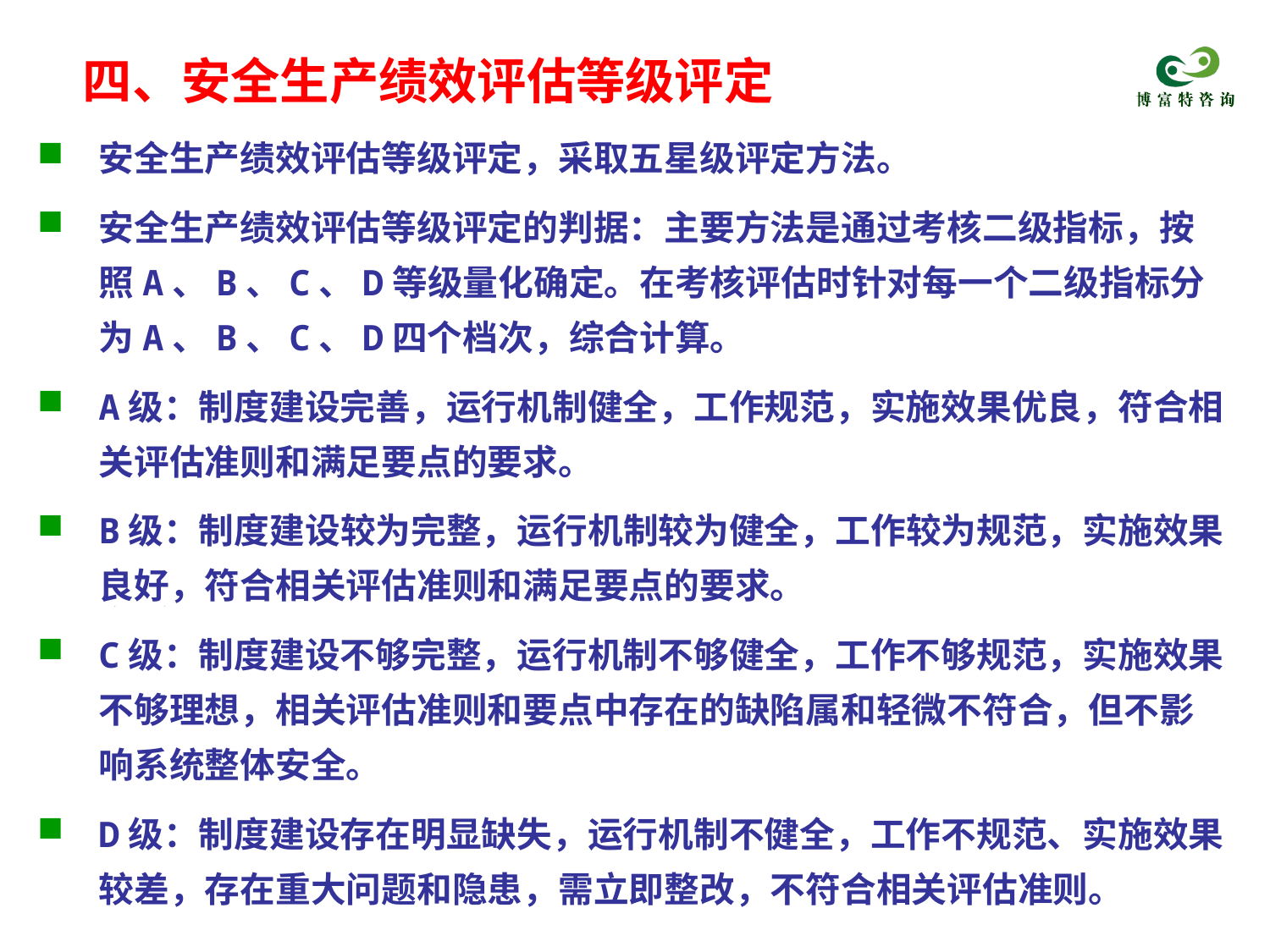

四、安全生产绩效评估等级评定
安全生产绩效评估等级评定，采取五星级评定方法。
安全生产绩效评估等级评定的判据：主要方法是通过考核二级指标，按照A、B、C、D等级量化确定。在考核评估时针对每一个二级指标分为A、B、C、D四个档次，综合计算。
A级：制度建设完善，运行机制健全，工作规范，实施效果优良，符合相关评估准则和满足要点的要求。
B级：制度建设较为完整，运行机制较为健全，工作较为规范，实施效果良好，符合相关评估准则和满足要点的要求。
C级：制度建设不够完整，运行机制不够健全，工作不够规范，实施效果不够理想，相关评估准则和要点中存在的缺陷属和轻微不符合，但不影响系统整体安全。
D级：制度建设存在明显缺失，运行机制不健全，工作不规范、实施效果较差，存在重大问题和隐患，需立即整改，不符合相关评估准则。